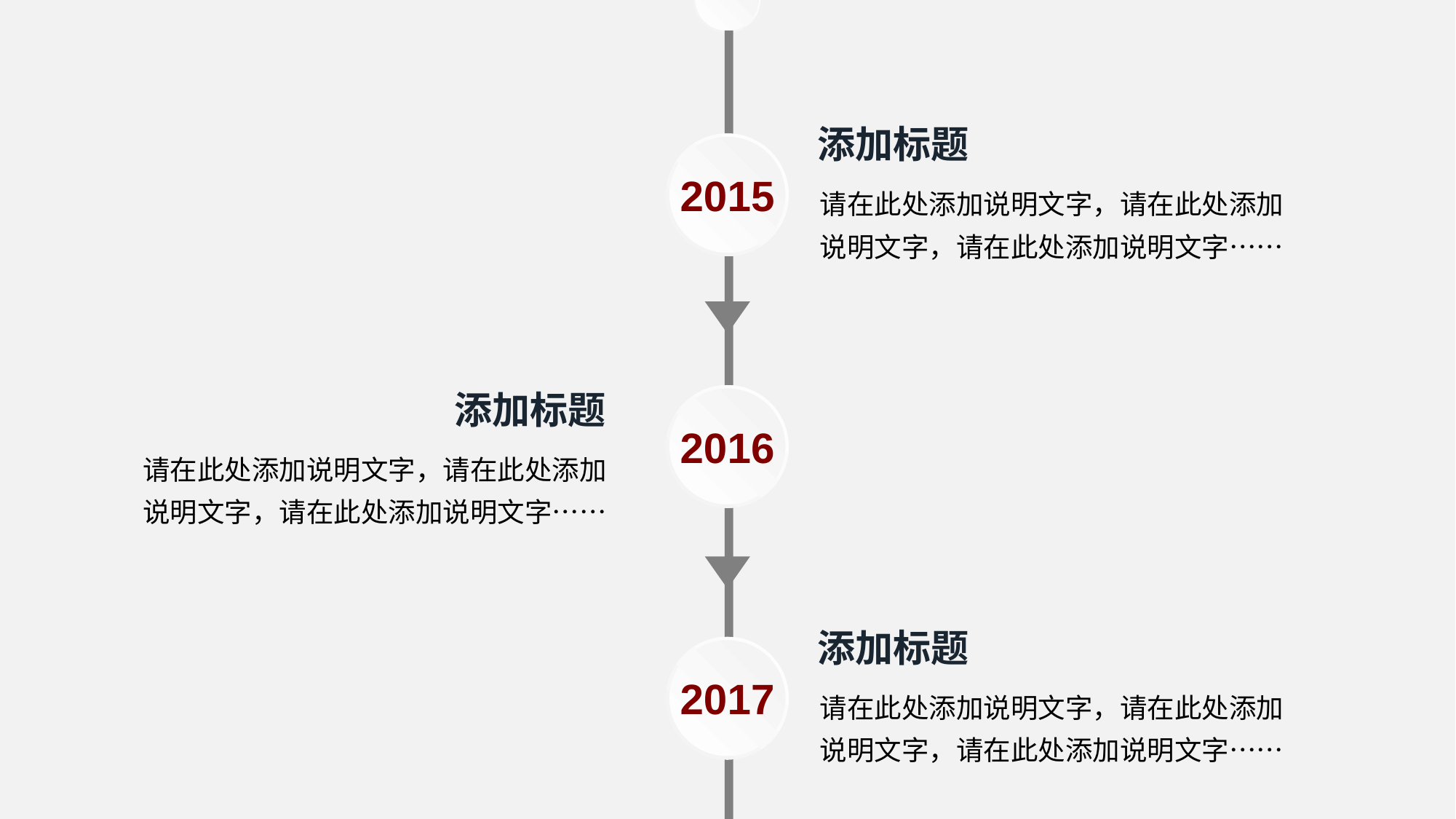

添加标题
请在此处添加说明文字，请在此处添加说明文字，请在此处添加说明文字……

2015

添加标题
请在此处添加说明文字，请在此处添加说明文字，请在此处添加说明文字……

2016

添加标题
请在此处添加说明文字，请在此处添加说明文字，请在此处添加说明文字……

2017